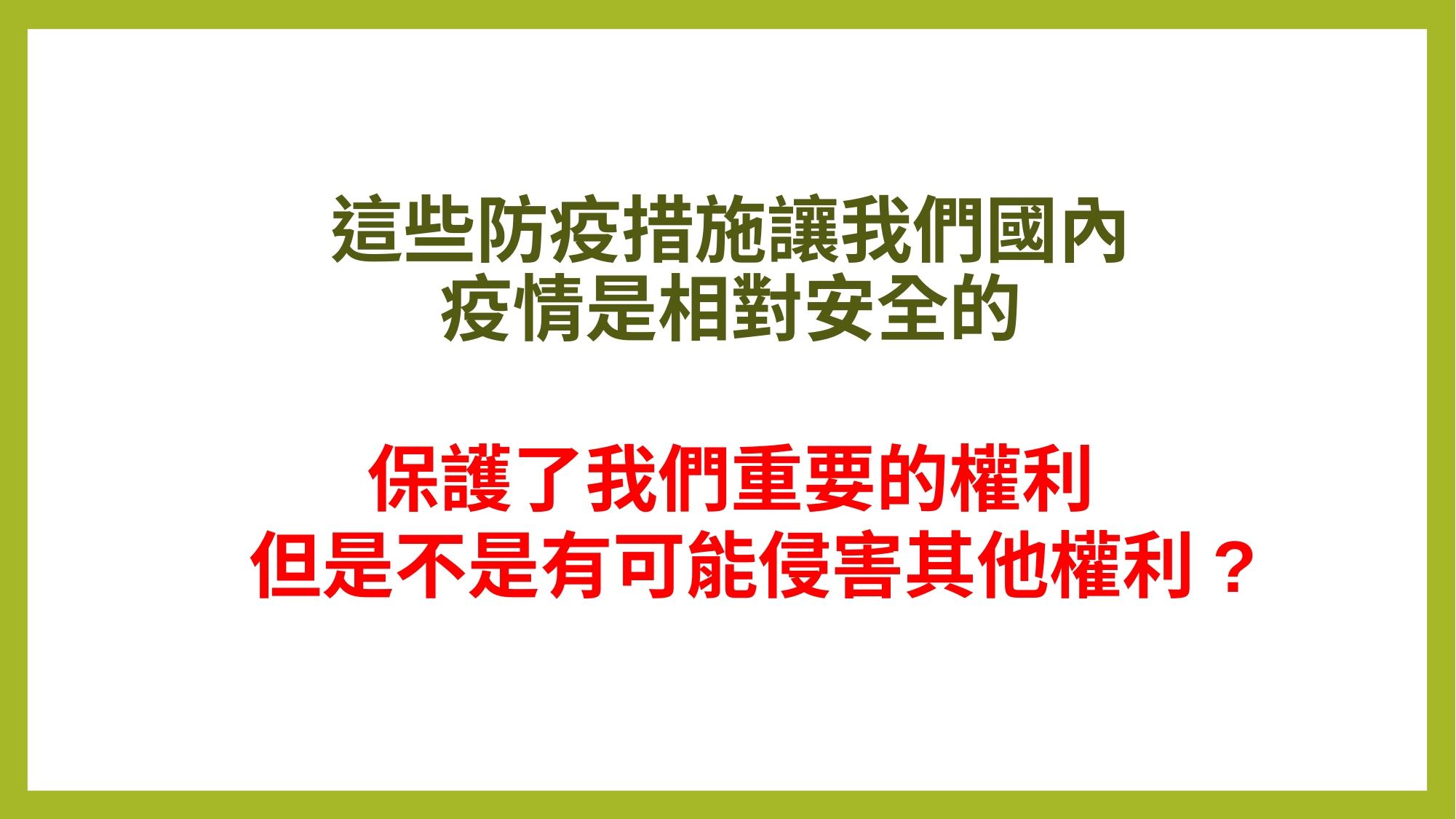

# 這些防疫措施讓我們國內 疫情是相對安全的
保護了我們重要的權利
但是不是有可能侵害其他權利?